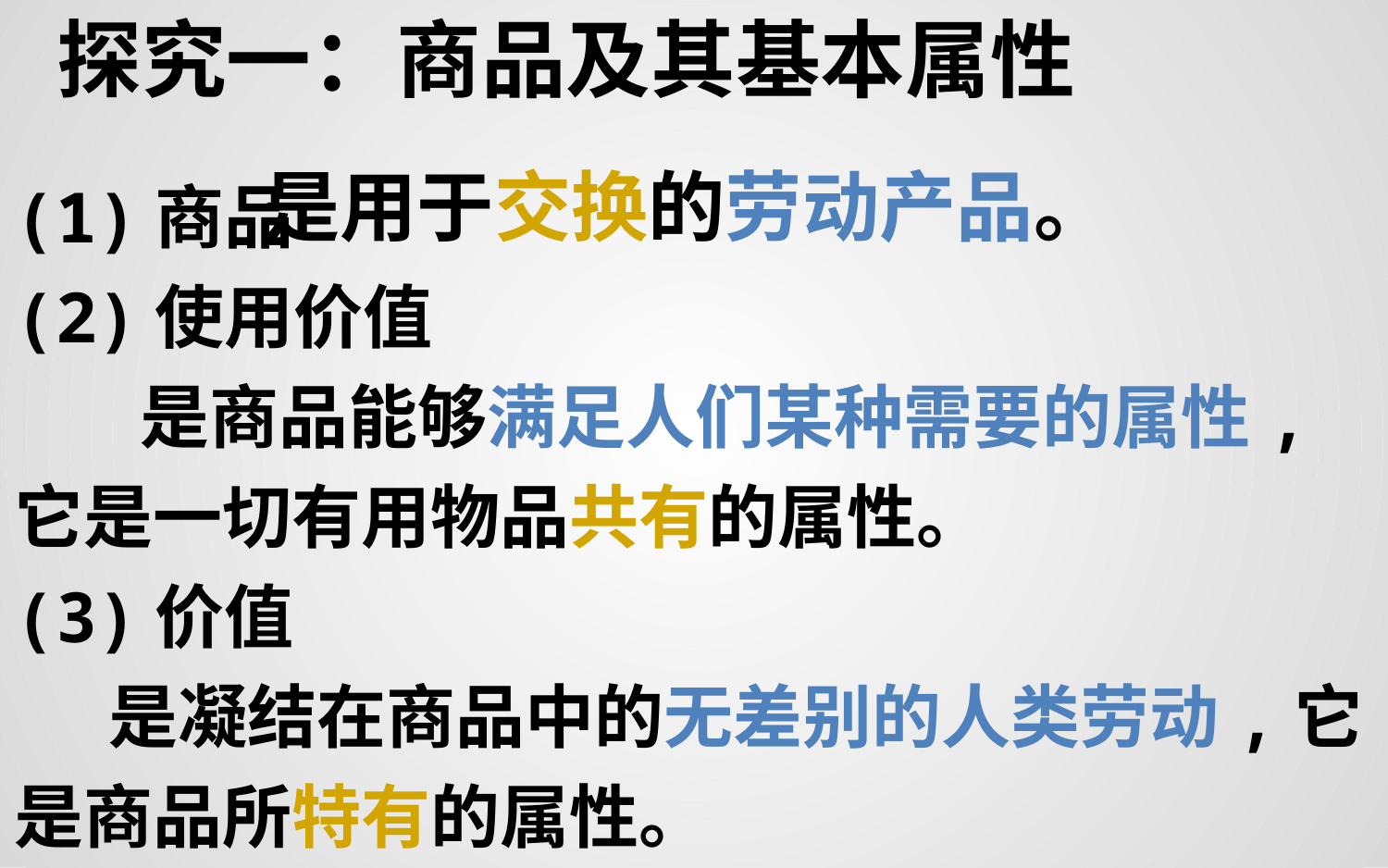

探究一：商品及其基本属性
# 是用于交换的劳动产品。
(1)商品
(2)使用价值
       是商品能够满足人们某种需要的属性,它是一切有用物品共有的属性。
(3)价值
     是凝结在商品中的无差别的人类劳动,它是商品所特有的属性。